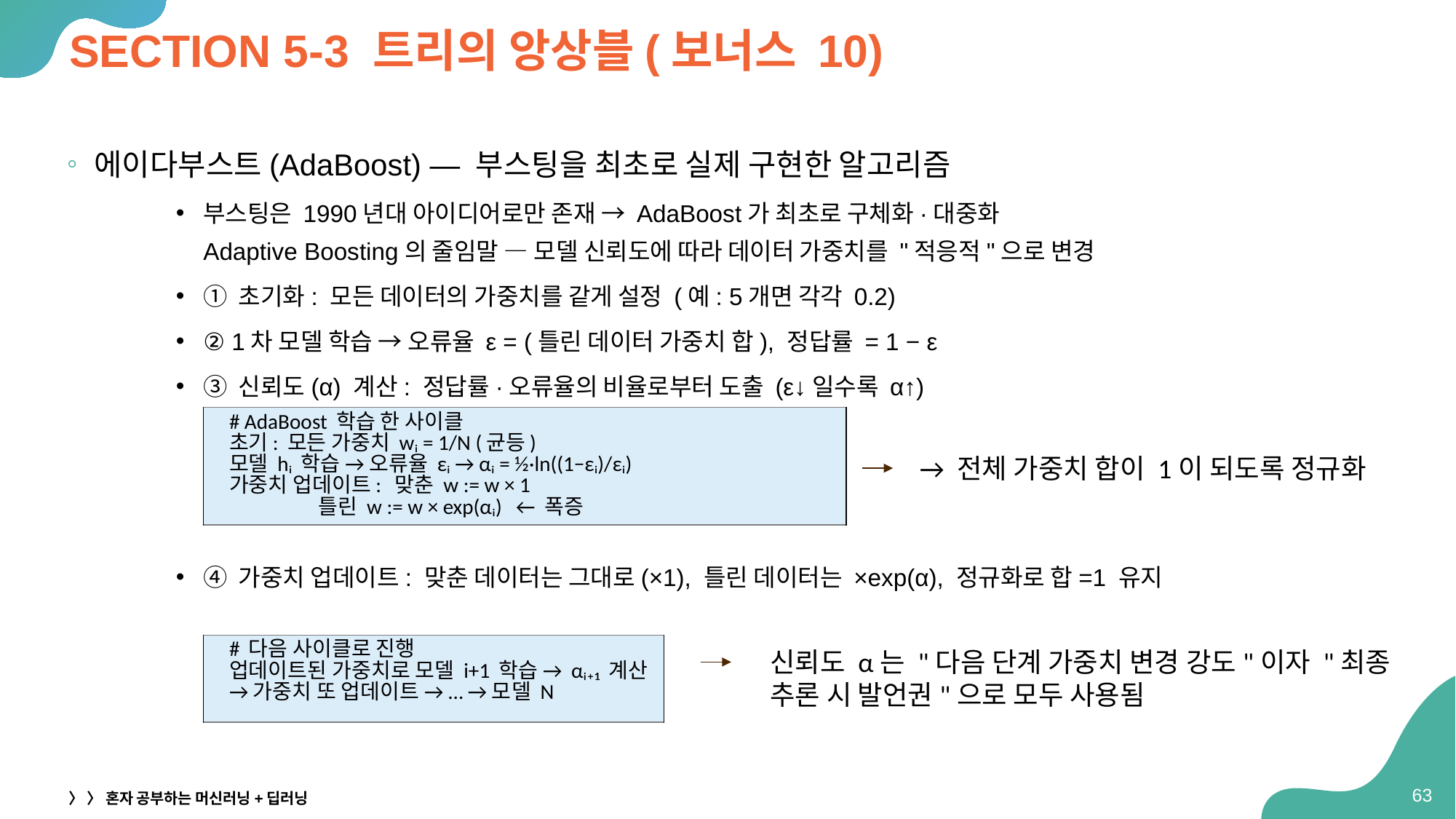

# SECTION 5-3 트리의 앙상블(보너스 10)
에이다부스트(AdaBoost) — 부스팅을 최초로 실제 구현한 알고리즘
부스팅은 1990년대 아이디어로만 존재 → AdaBoost가 최초로 구체화·대중화
Adaptive Boosting의 줄임말 — 모델 신뢰도에 따라 데이터 가중치를 "적응적"으로 변경
① 초기화: 모든 데이터의 가중치를 같게 설정 (예: 5개면 각각 0.2)
② 1차 모델 학습 → 오류율 ε = (틀린 데이터 가중치 합), 정답률 = 1 − ε
③ 신뢰도(α) 계산: 정답률·오류율의 비율로부터 도출 (ε↓일수록 α↑)

④ 가중치 업데이트: 맞춘 데이터는 그대로(×1), 틀린 데이터는 ×exp(α), 정규화로 합=1 유지
| # AdaBoost 학습 한 사이클 초기: 모든 가중치 wᵢ = 1/N (균등) 모델 hᵢ 학습 → 오류율 εᵢ → αᵢ = ½·ln((1−εᵢ)/εᵢ) 가중치 업데이트: 맞춘 w := w × 1 틀린 w := w × exp(αᵢ) ← 폭증 |
| --- |
→ 전체 가중치 합이 1이 되도록 정규화
| # 다음 사이클로 진행 업데이트된 가중치로 모델 i+1 학습 → αᵢ₊₁ 계산 → 가중치 또 업데이트 → … → 모델 N |
| --- |
신뢰도 α는 "다음 단계 가중치 변경 강도"이자 "최종 추론 시 발언권"으로 모두 사용됨
63
〉 〉 혼자 공부하는 머신러닝+딥러닝